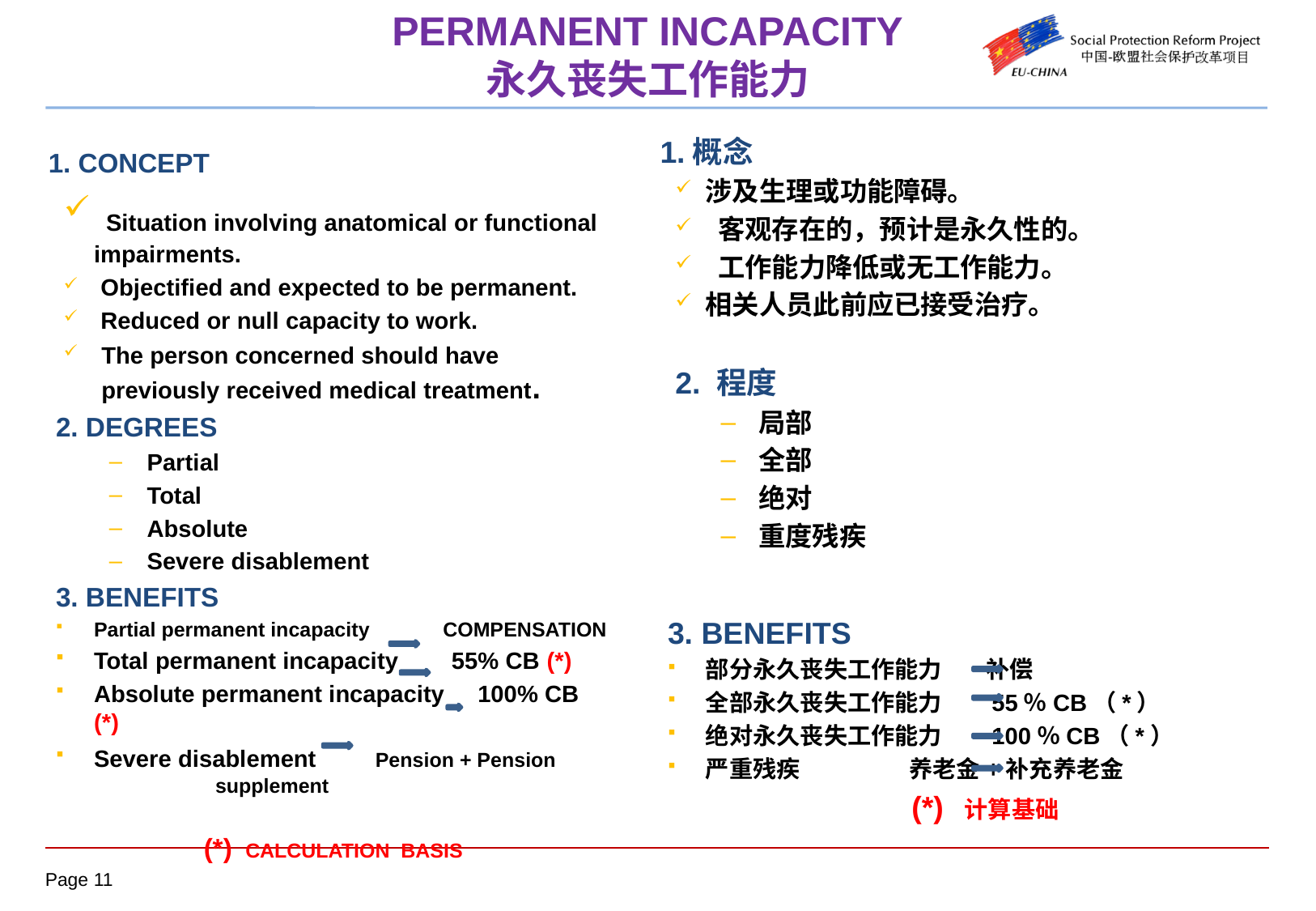

# PERMANENT INCAPACITY 永久丧失工作能力
1.概念
涉及生理或功能障碍。
 客观存在的，预计是永久性的。
 工作能力降低或无工作能力。
相关人员此前应已接受治疗。

2. 程度
局部
全部
绝对
重度残疾

3. BENEFITS
部分永久丧失工作能力        补偿
全部永久丧失工作能力        55％CB（*）
绝对永久丧失工作能力        100％CB（*）
严重残疾                    养老金+补充养老金
(*)  计算基础
1. CONCEPT
 Situation involving anatomical or functional impairments.
 Objectified and expected to be permanent.
 Reduced or null capacity to work.
The person concerned should have previously received medical treatment.
2. DEGREES
Partial
Total
Absolute
Severe disablement
3. BENEFITS
Partial permanent incapacity             COMPENSATION
Total permanent incapacity        55% CB (*)
Absolute permanent incapacity     100% CB (*)
Severe disablement        Pension + Pension 		supplement

(*)  CALCULATION  BASIS